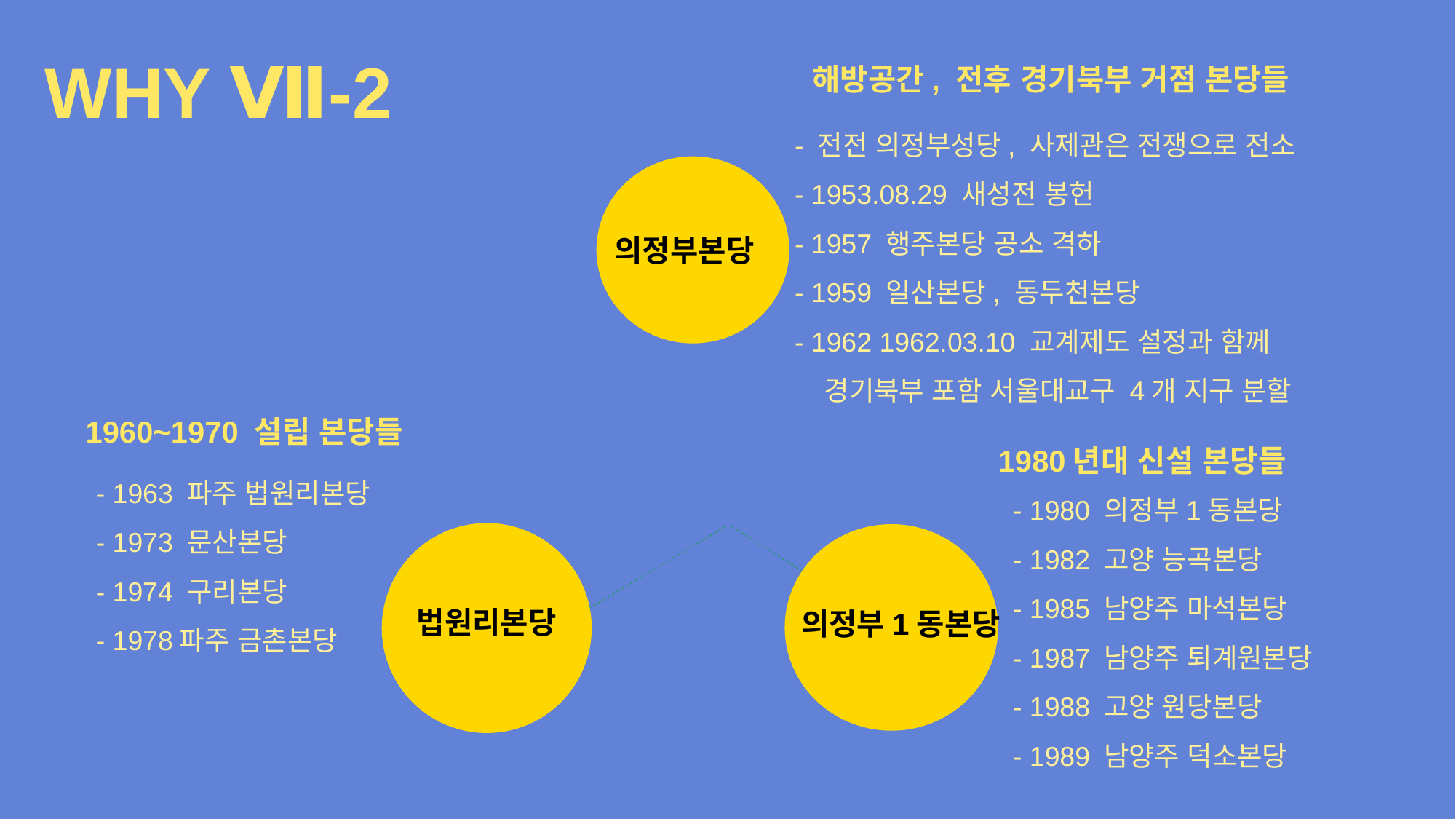

WHY Ⅶ-2
해방공간, 전후 경기북부 거점 본당들
- 전전 의정부성당, 사제관은 전쟁으로 전소
- 1953.08.29 새성전 봉헌
- 1957 행주본당 공소 격하
- 1959 일산본당, 동두천본당
- 1962 1962.03.10 교계제도 설정과 함께
   경기북부 포함 서울대교구 4개 지구 분할

의정부본당
1960~1970 설립 본당들
1980년대 신설 본당들
- 1963 파주 법원리본당
- 1973 문산본당
- 1974 구리본당
- 1978파주 금촌본당

- 1980 의정부1동본당
- 1982 고양 능곡본당
- 1985 남양주 마석본당
- 1987 남양주 퇴계원본당
- 1988 고양 원당본당
- 1989 남양주 덕소본당

법원리본당
의정부1동본당